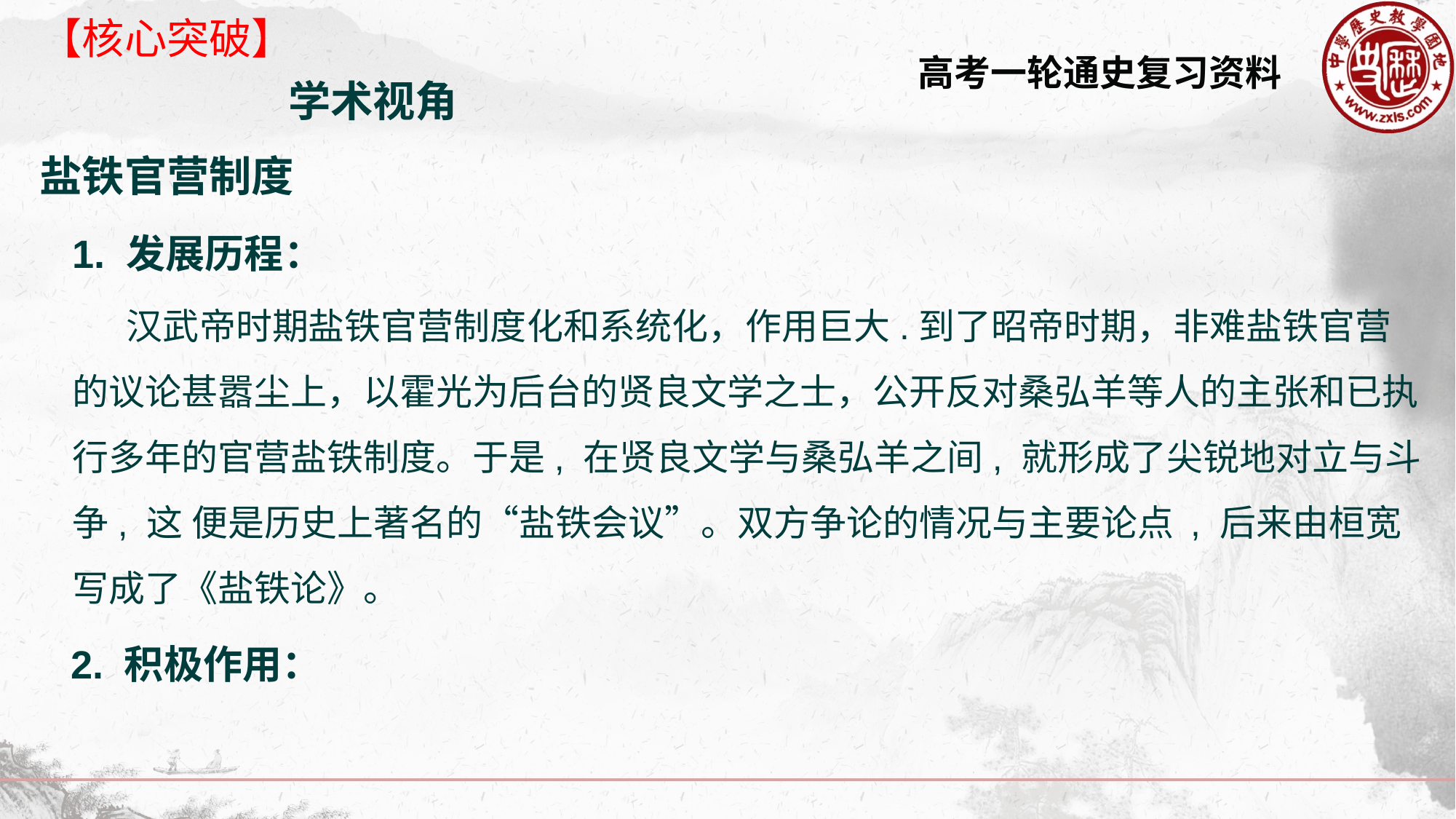

【核心突破】
学术视角
盐铁官营制度
1. 发展历程：
     汉武帝时期盐铁官营制度化和系统化，作用巨大.到了昭帝时期，非难盐铁官营的议论甚嚣尘上，以霍光为后台的贤良文学之士，公开反对桑弘羊等人的主张和已执行多年的官营盐铁制度。于是, 在贤良文学与桑弘羊之间, 就形成了尖锐地对立与斗争, 这 便是历史上著名的“盐铁会议”。双方争论的情况与主要论点 , 后来由桓宽写成了《盐铁论》。
2. 积极作用：